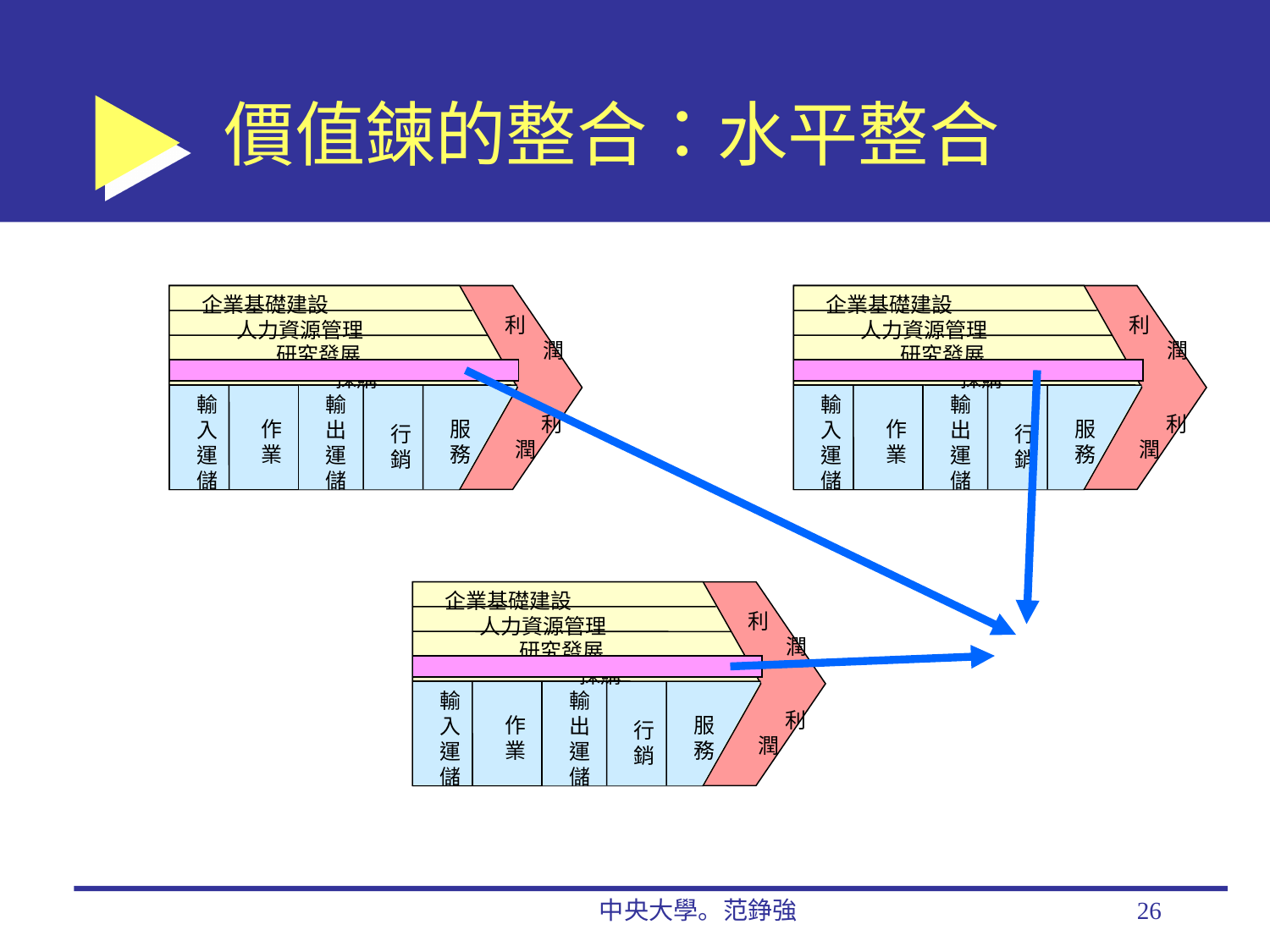

# 價值鍊的整合：水平整合

企業基礎建設
利潤

人力資源管理

研究發展

採購

輸入運儲

輸出運儲

利潤
作業
服務
行銷

企業基礎建設
利潤

人力資源管理

研究發展

採購

輸入運儲

輸出運儲

利潤
作業
服務
行銷

企業基礎建設
利潤

人力資源管理

研究發展

採購

輸入運儲

輸出運儲

利潤
作業
服務
行銷
中央大學。范錚強
26